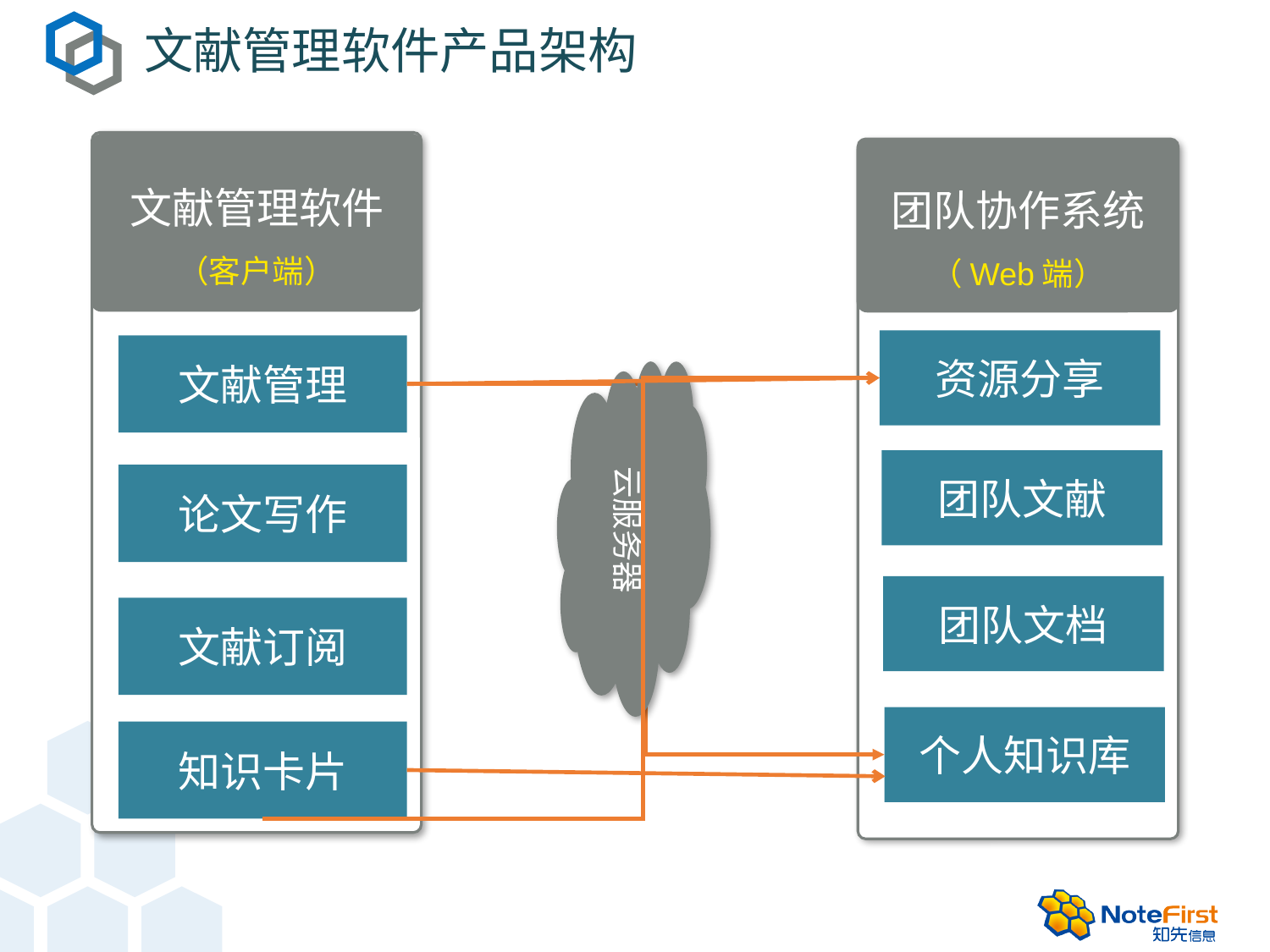

# 文献管理软件产品架构

文献管理软件
（客户端）

团队协作系统（Web端）
资源分享
文献管理
云服务器
团队文献
论文写作
团队文档
文献订阅
个人知识库
知识卡片